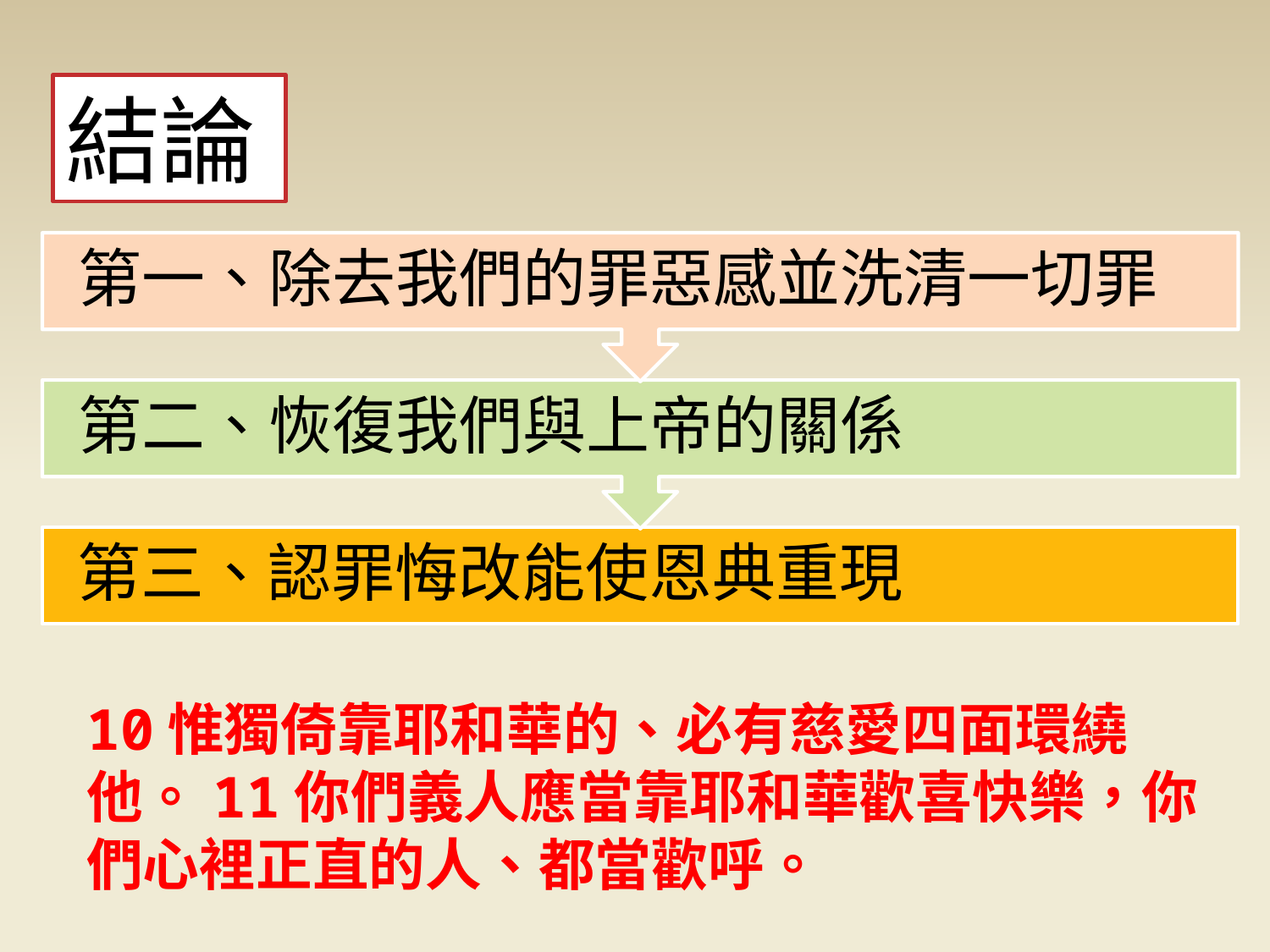

結論
第三、認罪悔改能使恩典重現
第二、恢復我們與上帝的關係
第一、除去我們的罪惡感並洗清一切罪
10惟獨倚靠耶和華的、必有慈愛四面環繞他。11你們義人應當靠耶和華歡喜快樂，你們心裡正直的人、都當歡呼。